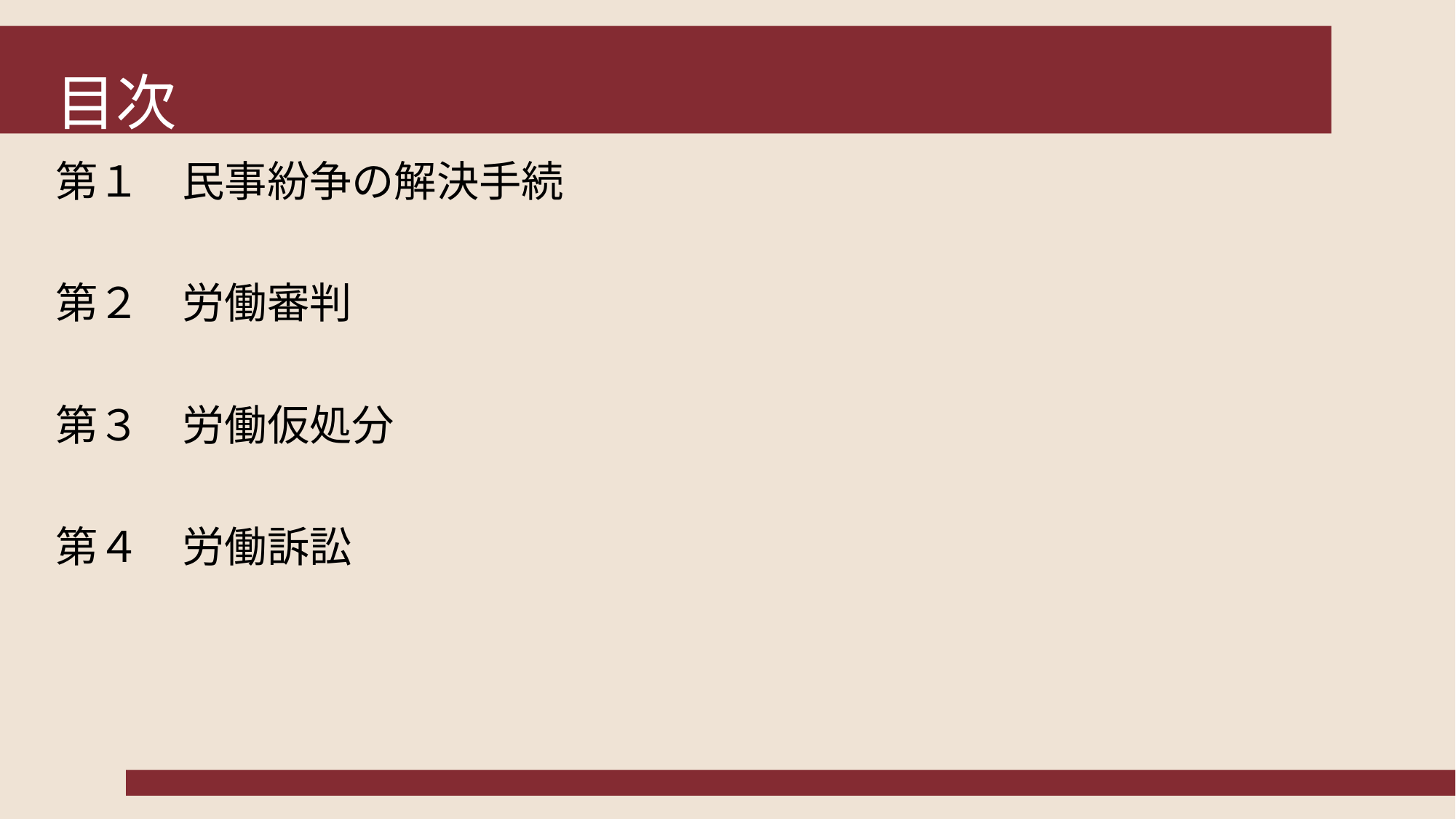

# 目次
第１　民事紛争の解決手続

第２　労働審判

第３　労働仮処分

第４　労働訴訟
3